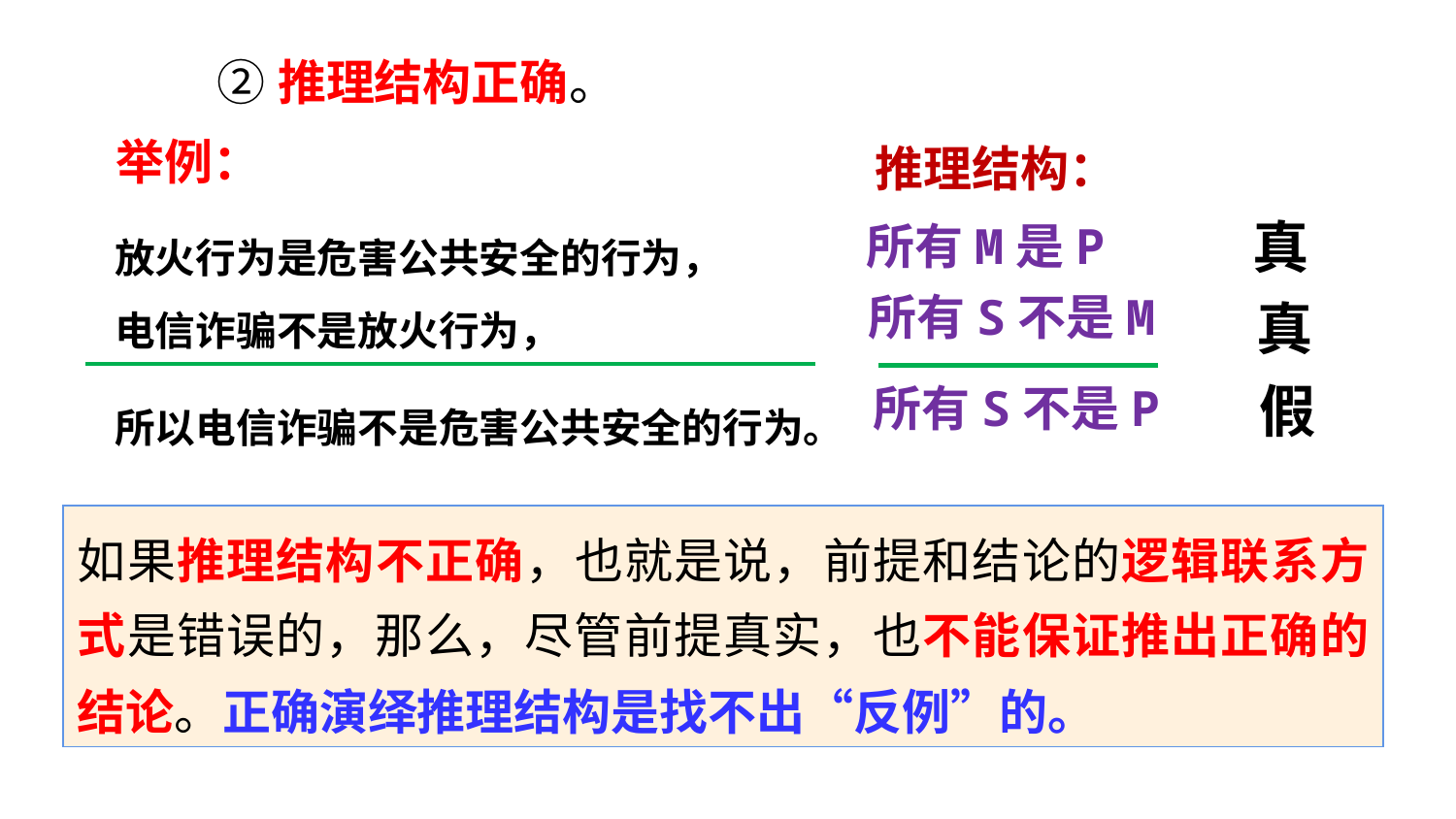

②推理结构正确。
举例：
推理结构：
放火行为是危害公共安全的行为，
电信诈骗不是放火行为，
所以电信诈骗不是危害公共安全的行为。
真
所有M是P
所有S不是M
真
假
所有S不是P
如果推理结构不正确，也就是说，前提和结论的逻辑联系方式是错误的，那么，尽管前提真实，也不能保证推出正确的结论。正确演绎推理结构是找不出“反例”的。